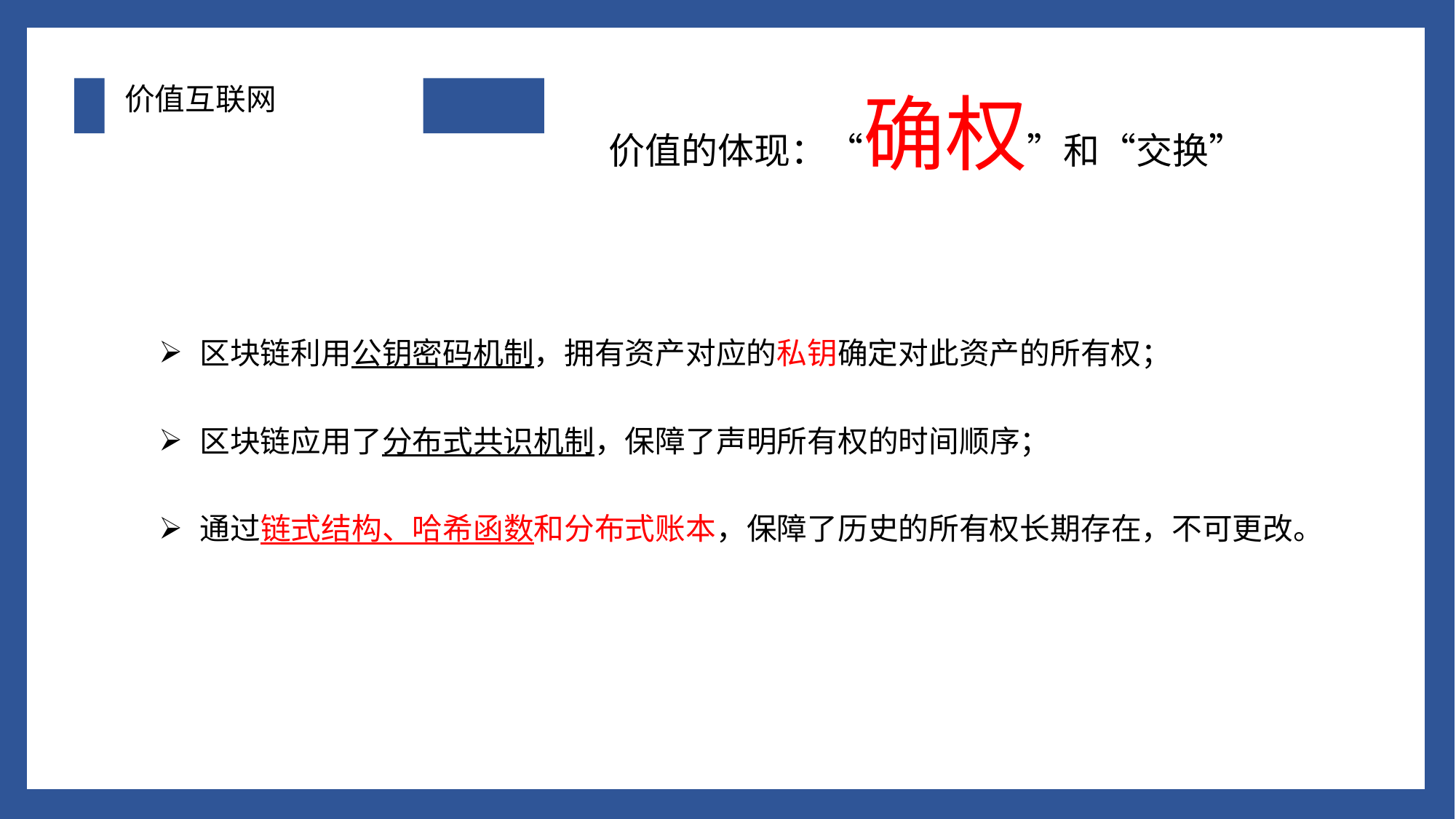

# 价值互联网
价值的体现：“确权”和“交换”
区块链利用公钥密码机制，拥有资产对应的私钥确定对此资产的所有权；
区块链应用了分布式共识机制，保障了声明所有权的时间顺序；
通过链式结构、哈希函数和分布式账本，保障了历史的所有权长期存在，不可更改。